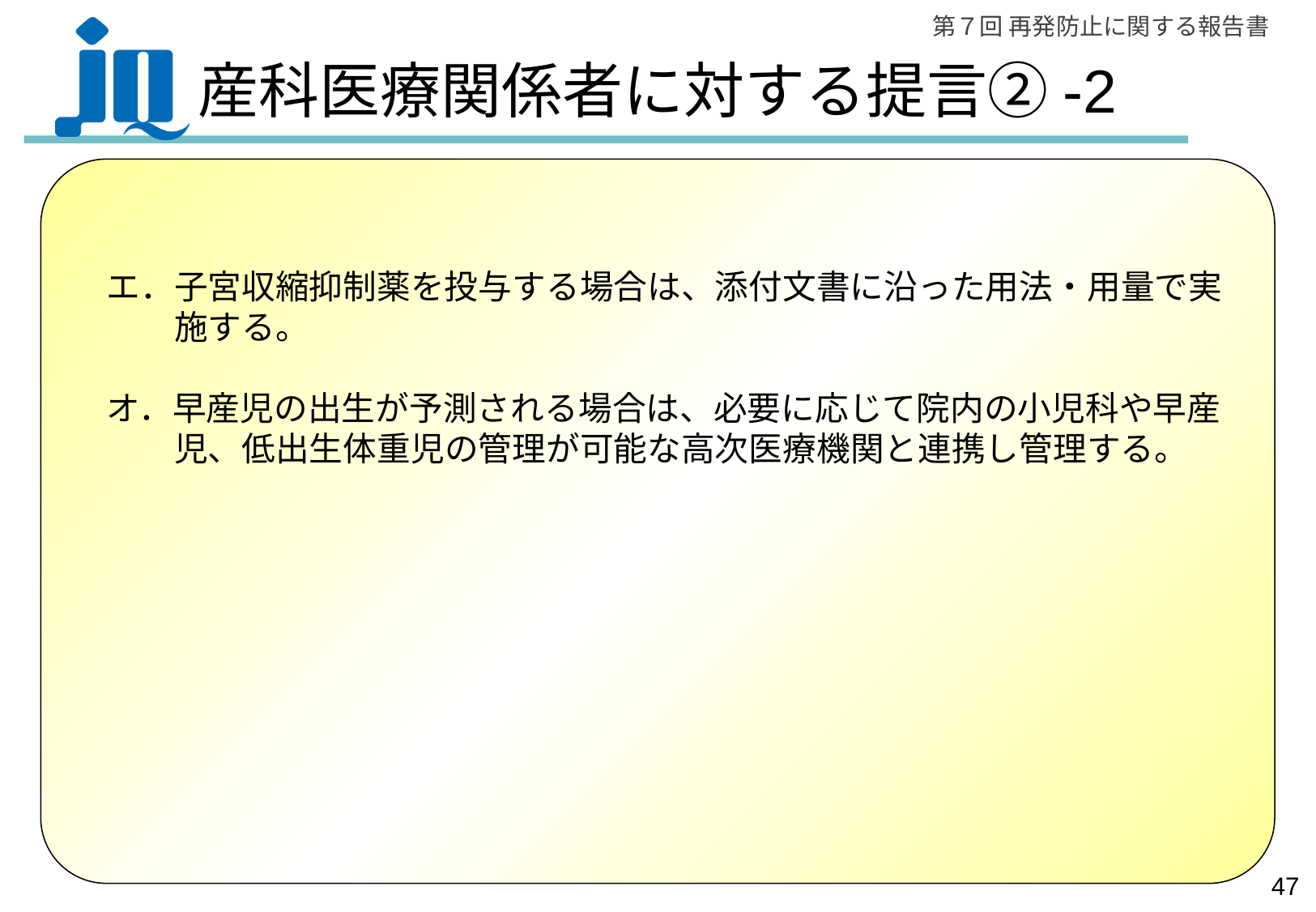

# 産科医療関係者に対する提言②-2

　エ．子宮収縮抑制薬を投与する場合は、添付文書に沿った用法・用量で実
　　　施する。

　オ．早産児の出生が予測される場合は、必要に応じて院内の小児科や早産
　　　児、低出生体重児の管理が可能な高次医療機関と連携し管理する。

47